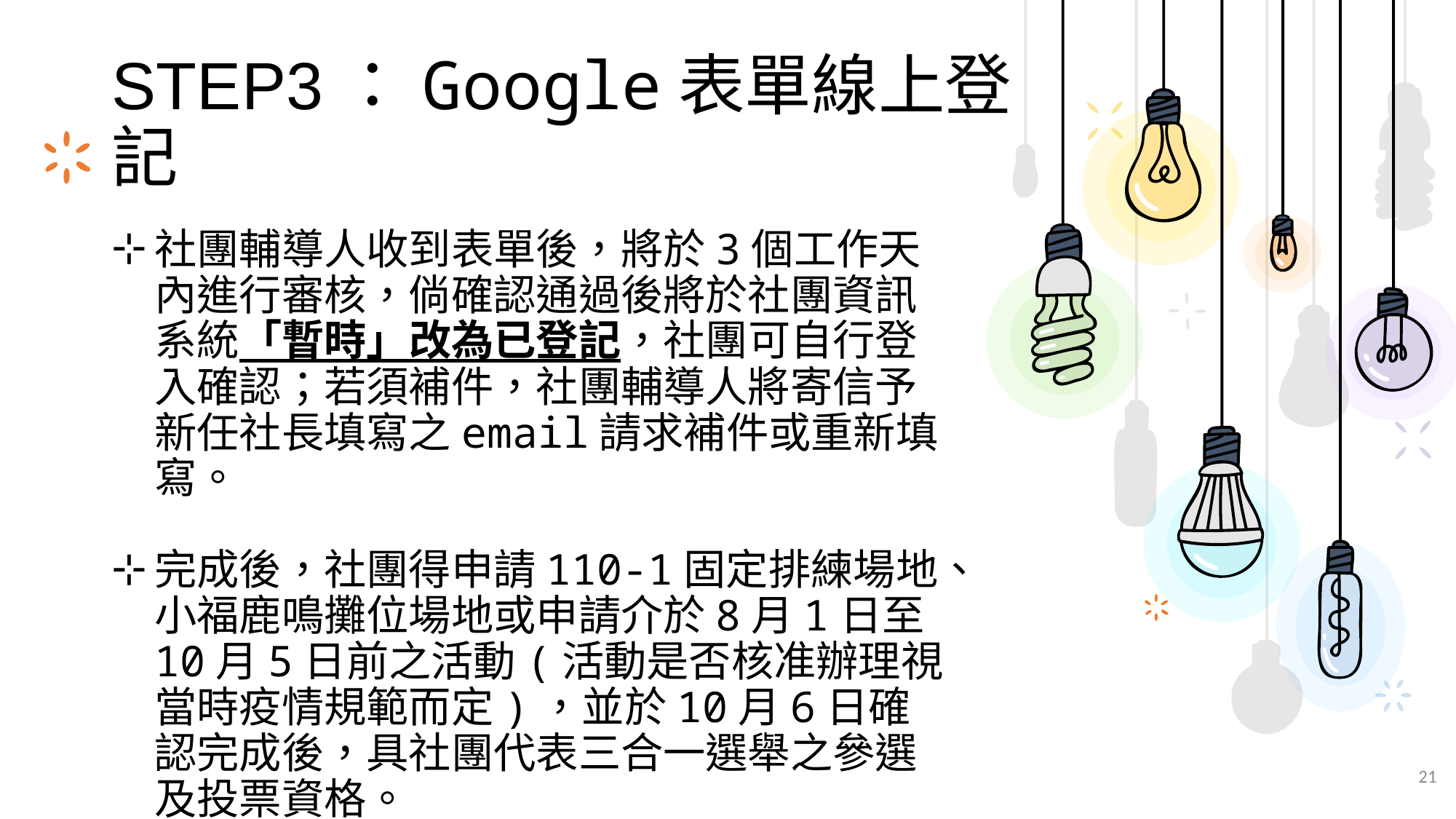

# STEP3：Google表單線上登記
社團輔導人收到表單後，將於3個工作天內進行審核，倘確認通過後將於社團資訊系統「暫時」改為已登記，社團可自行登入確認；若須補件，社團輔導人將寄信予新任社長填寫之email請求補件或重新填寫。

完成後，社團得申請110-1固定排練場地、小福鹿鳴攤位場地或申請介於8月1日至10月5日前之活動(活動是否核准辦理視當時疫情規範而定)，並於10月6日確認完成後，具社團代表三合一選舉之參選及投票資格。

21